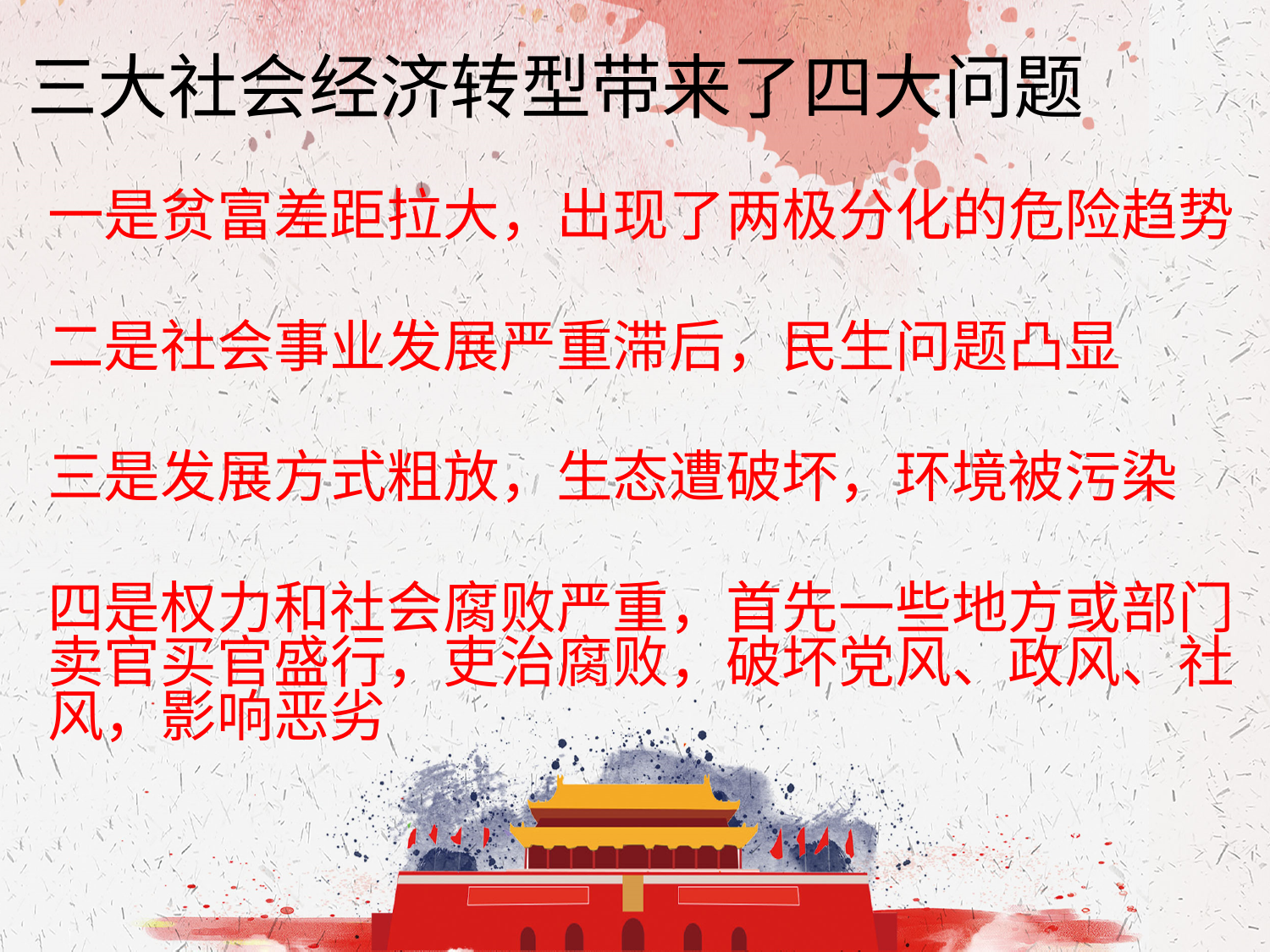

三大社会经济转型带来了四大问题
一是贫富差距拉大，出现了两极分化的危险趋势

二是社会事业发展严重滞后，民生问题凸显

三是发展方式粗放，生态遭破坏，环境被污染

四是权力和社会腐败严重，首先一些地方或部门卖官买官盛行，吏治腐败，破坏党风、政风、社风，影响恶劣